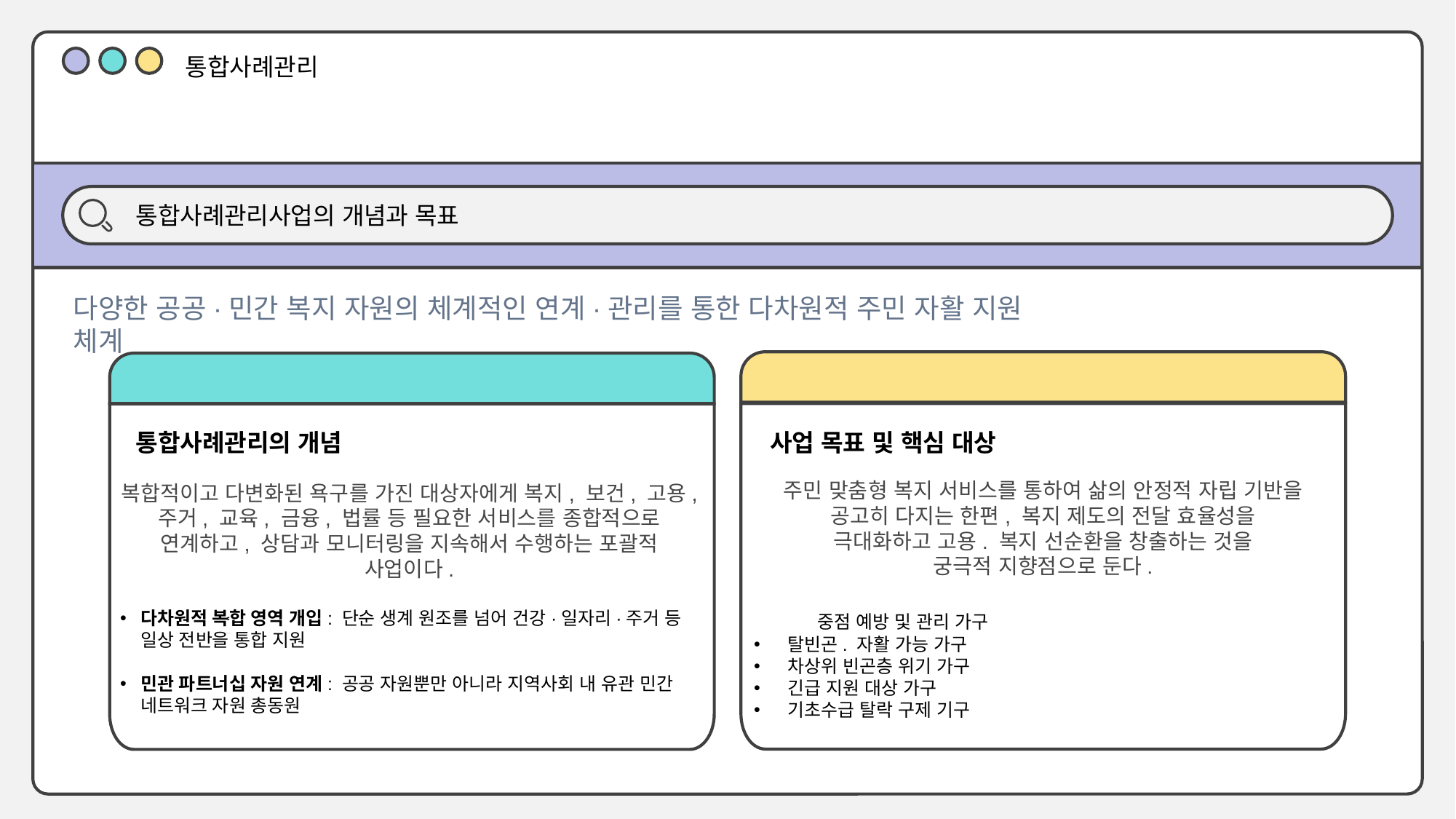

통합사례관리

통합사례관리사업의 개념과 목표

다양한 공공·민간 복지 자원의 체계적인 연계·관리를 통한 다차원적 주민 자활 지원 체계

통합사례관리의 개념
사업 목표 및 핵심 대상
주민 맞춤형 복지 서비스를 통하여 삶의 안정적 자립 기반을
공고히 다지는 한편, 복지 제도의 전달 효율성을
극대화하고 고용. 복지 선순환을 창출하는 것을
궁극적 지향점으로 둔다.

📌중점 예방 및 관리 가구
탈빈곤. 자활 가능 가구
차상위 빈곤층 위기 가구
긴급 지원 대상 가구
기초수급 탈락 구제 기구
복합적이고 다변화된 욕구를 가진 대상자에게 복지, 보건, 고용, 주거, 교육, 금융, 법률 등 필요한 서비스를 종합적으로 연계하고, 상담과 모니터링을 지속해서 수행하는 포괄적 사업이다.

다차원적 복합 영역 개입: 단순 생계 원조를 넘어 건강·일자리·주거 등 일상 전반을 통합 지원

민관 파트너십 자원 연계: 공공 자원뿐만 아니라 지역사회 내 유관 민간 네트워크 자원 총동원